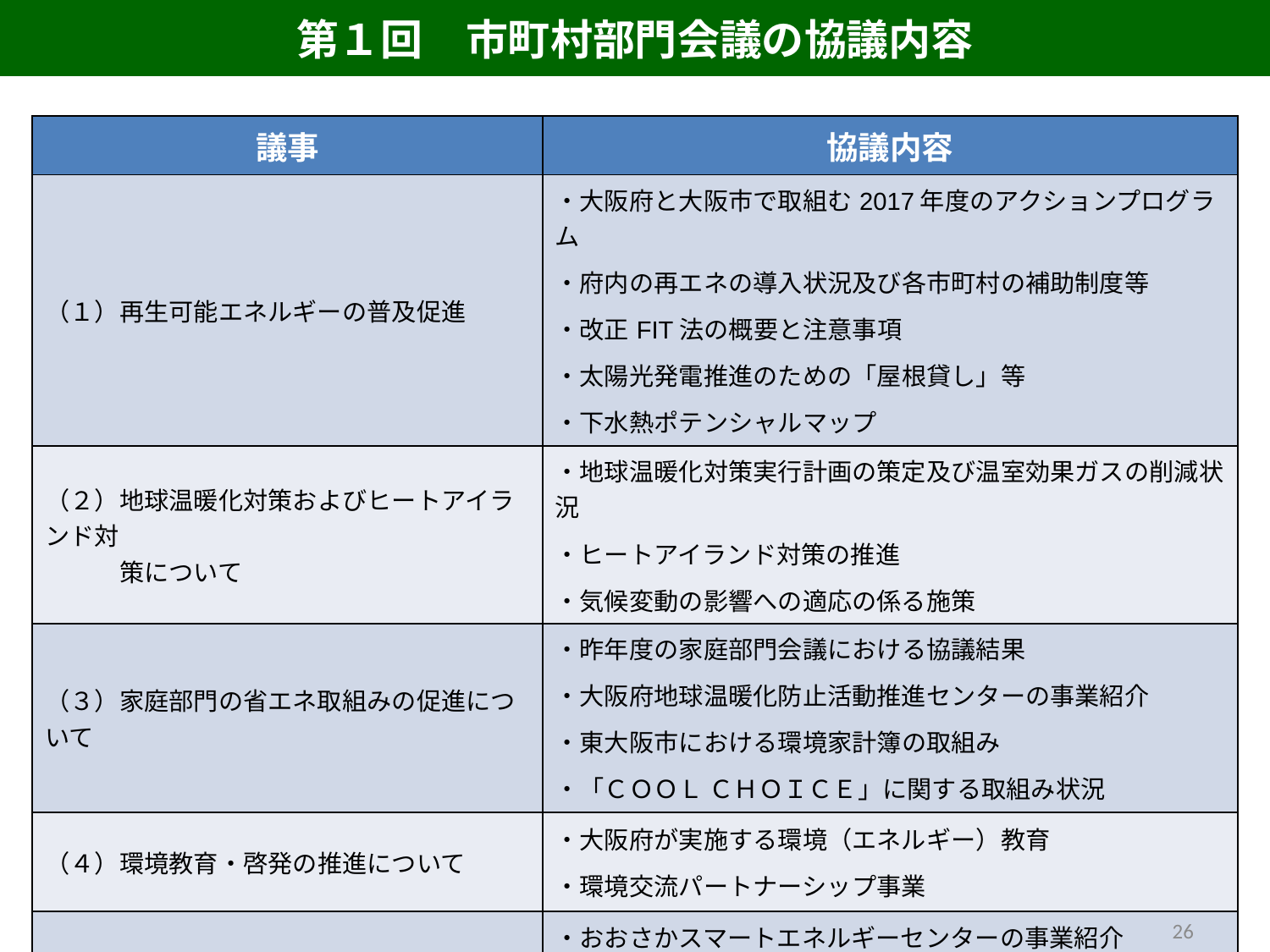

第１回　市町村部門会議の協議内容
| 議事 | 協議内容 |
| --- | --- |
| （１）再生可能エネルギーの普及促進 | ・大阪府と大阪市で取組む2017年度のアクションプログラム ・府内の再エネの導入状況及び各市町村の補助制度等 ・改正FIT法の概要と注意事項 ・太陽光発電推進のための「屋根貸し」等 ・下水熱ポテンシャルマップ |
| （２）地球温暖化対策およびヒートアイランド対 　　　策について | ・地球温暖化対策実行計画の策定及び温室効果ガスの削減状況 ・ヒートアイランド対策の推進 ・気候変動の影響への適応の係る施策 |
| （３）家庭部門の省エネ取組みの促進について | ・昨年度の家庭部門会議における協議結果 ・大阪府地球温暖化防止活動推進センターの事業紹介 ・東大阪市における環境家計簿の取組み ・「ＣＯＯＬ ＣＨＯＩＣＥ」に関する取組み状況 |
| （４）環境教育・啓発の推進について | ・大阪府が実施する環境（エネルギー）教育 ・環境交流パートナーシップ事業 |
| （５）その他（各主体からの情報提供等） | ・おおさかスマートエネルギーセンターの事業紹介 ・大阪府バッテリー戦略研究センターの事業紹介 ・各市町村からの情報提供 |
26